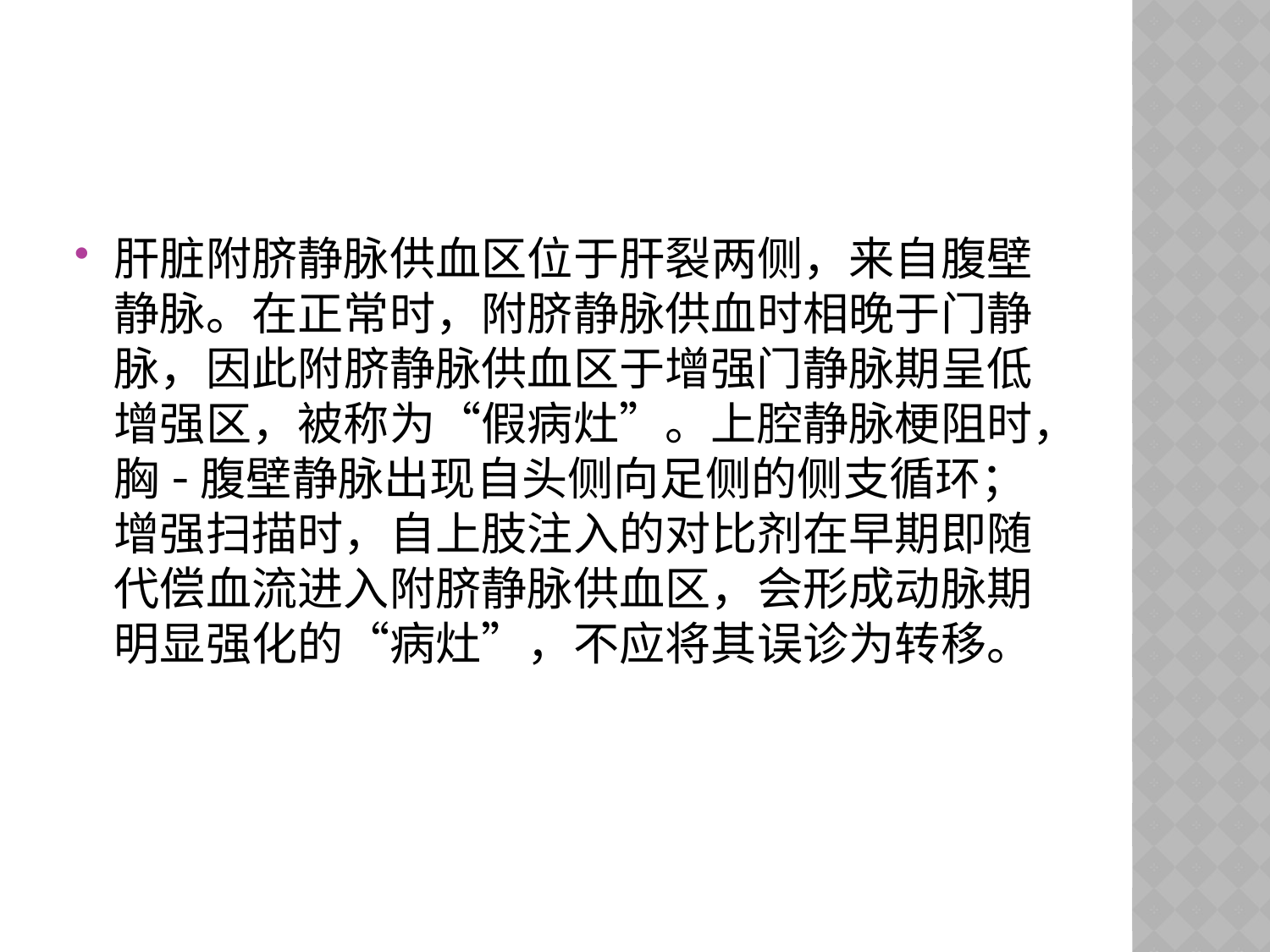

肝脏附脐静脉供血区位于肝裂两侧，来自腹壁静脉。在正常时，附脐静脉供血时相晚于门静脉，因此附脐静脉供血区于增强门静脉期呈低增强区，被称为“假病灶”。上腔静脉梗阻时，胸-腹壁静脉出现自头侧向足侧的侧支循环；增强扫描时，自上肢注入的对比剂在早期即随代偿血流进入附脐静脉供血区，会形成动脉期明显强化的“病灶”，不应将其误诊为转移。